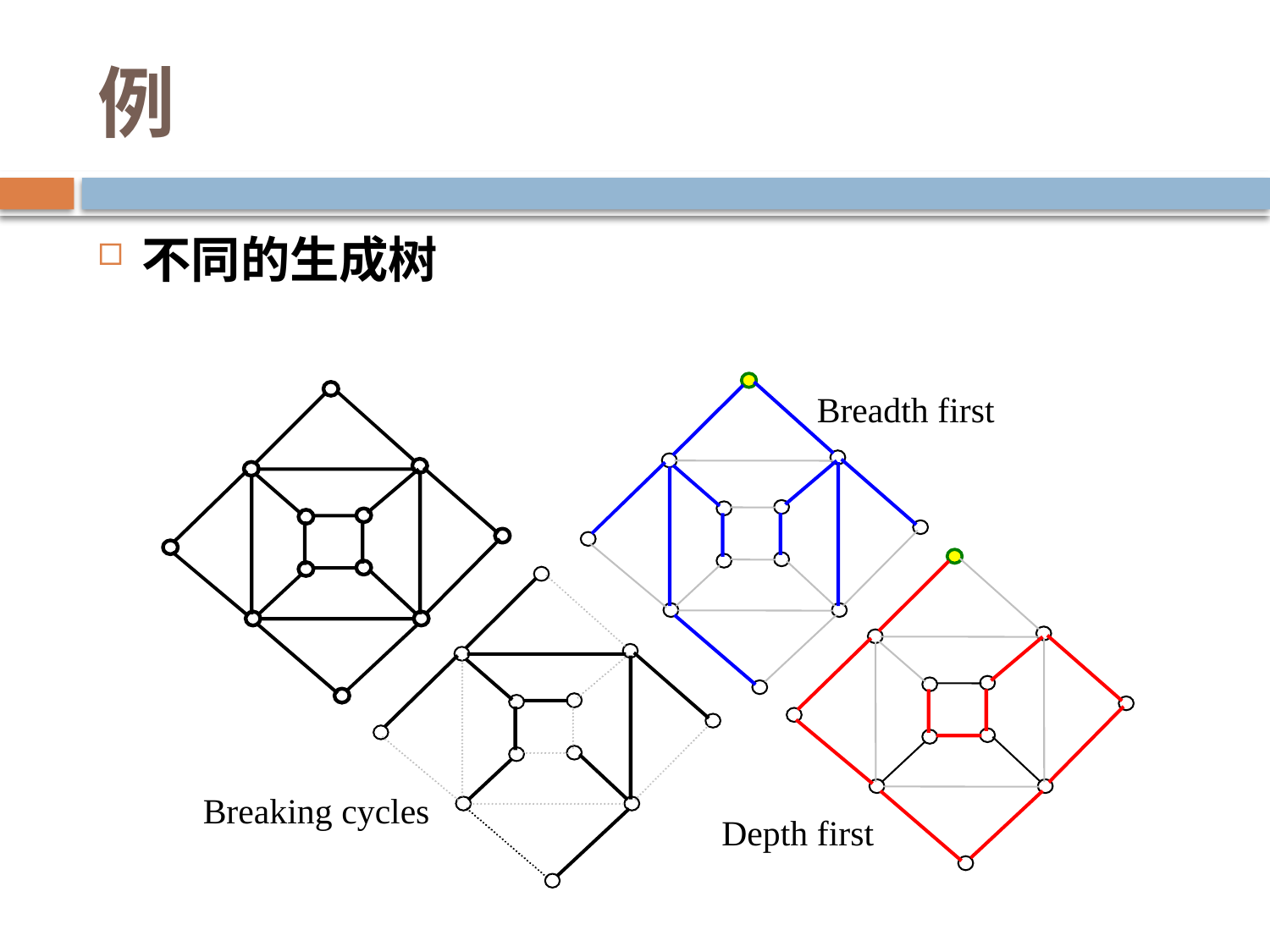

# 例
不同的生成树

Breadth first

Breaking cycles

Depth first